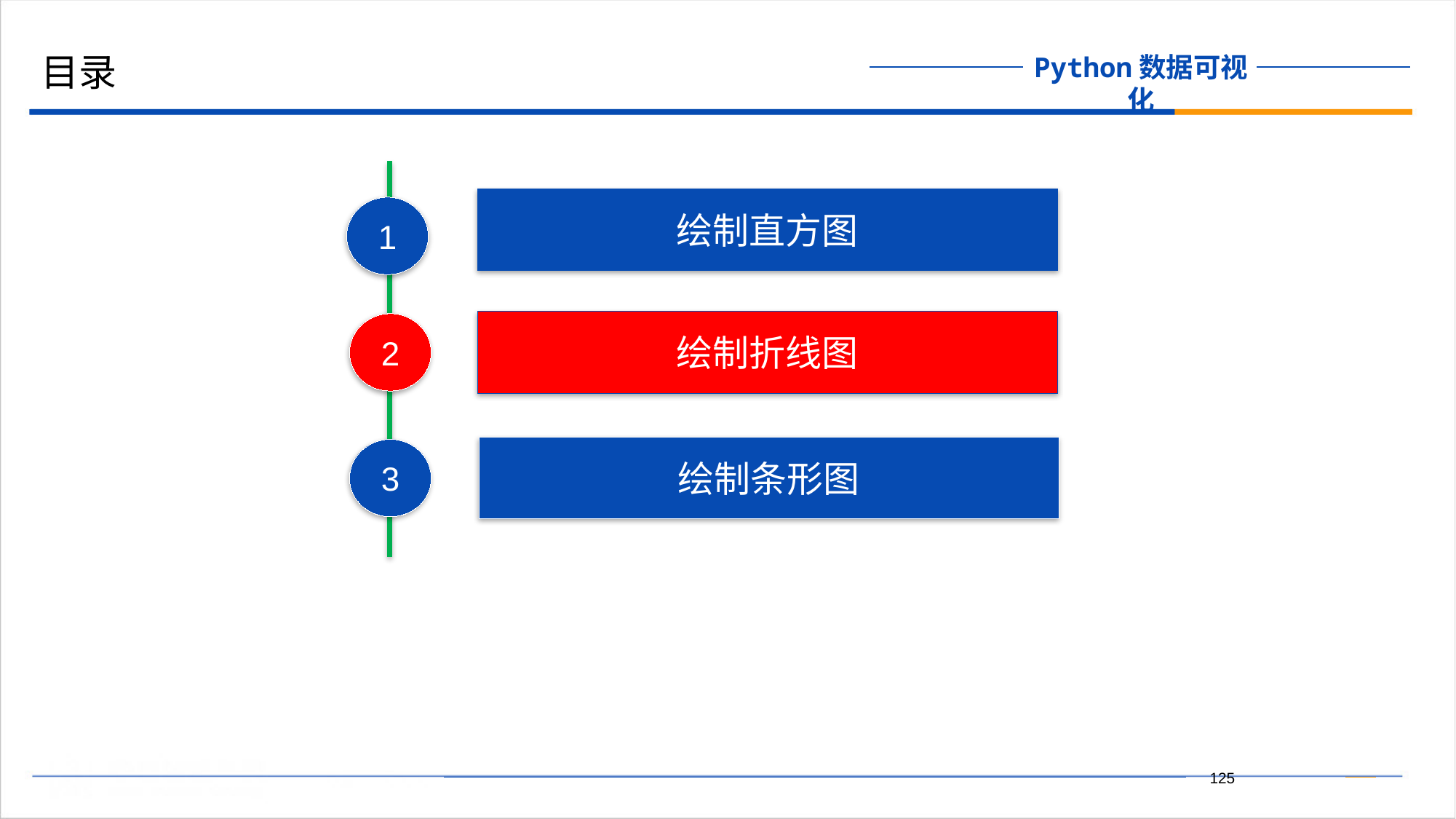

目录
绘制直方图
1
绘制折线图
2
绘制条形图
3